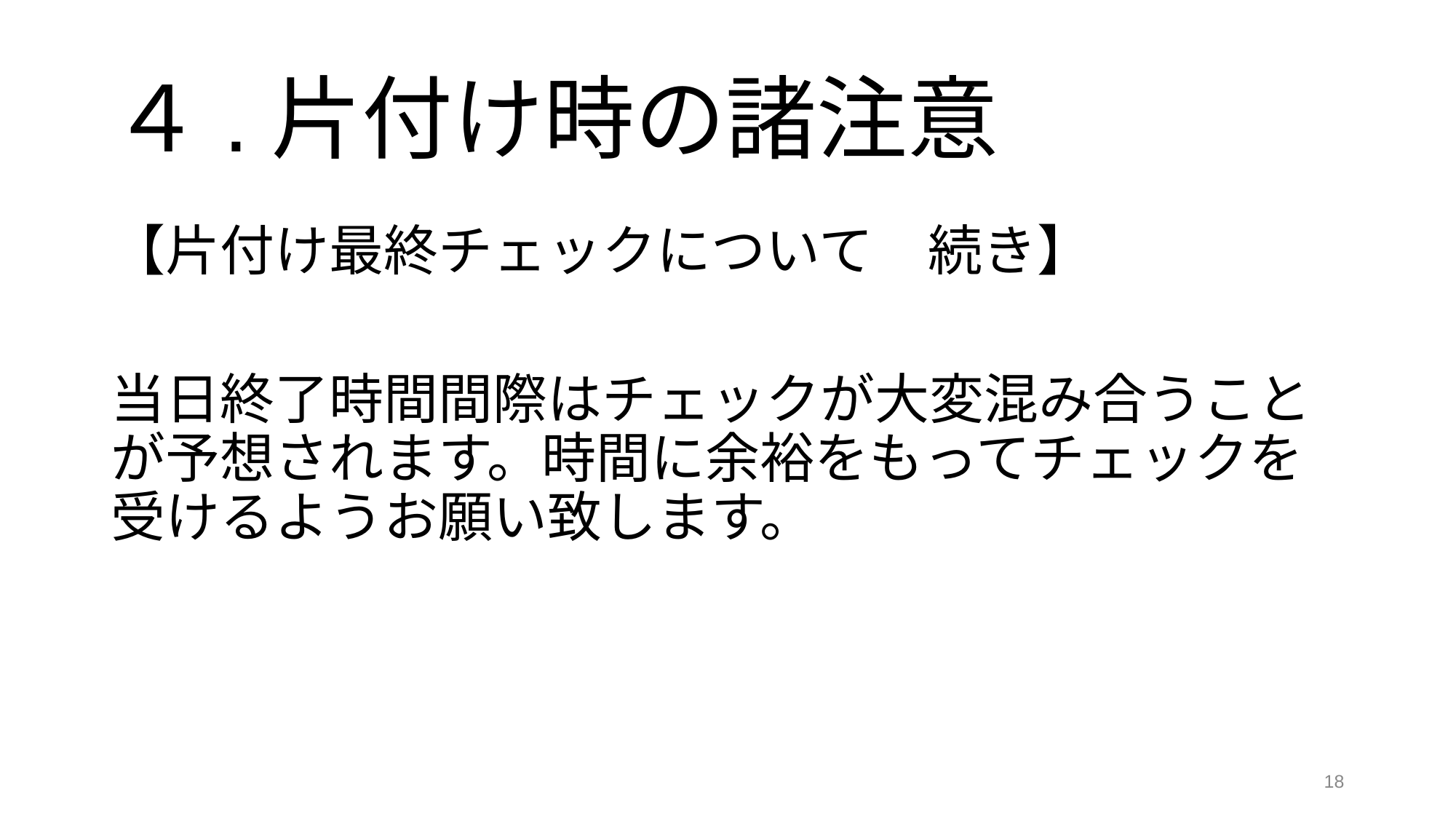

# ４.片付け時の諸注意
【片付け最終チェックについて　続き】

当日終了時間間際はチェックが大変混み合うことが予想されます。時間に余裕をもってチェックを受けるようお願い致します。
18